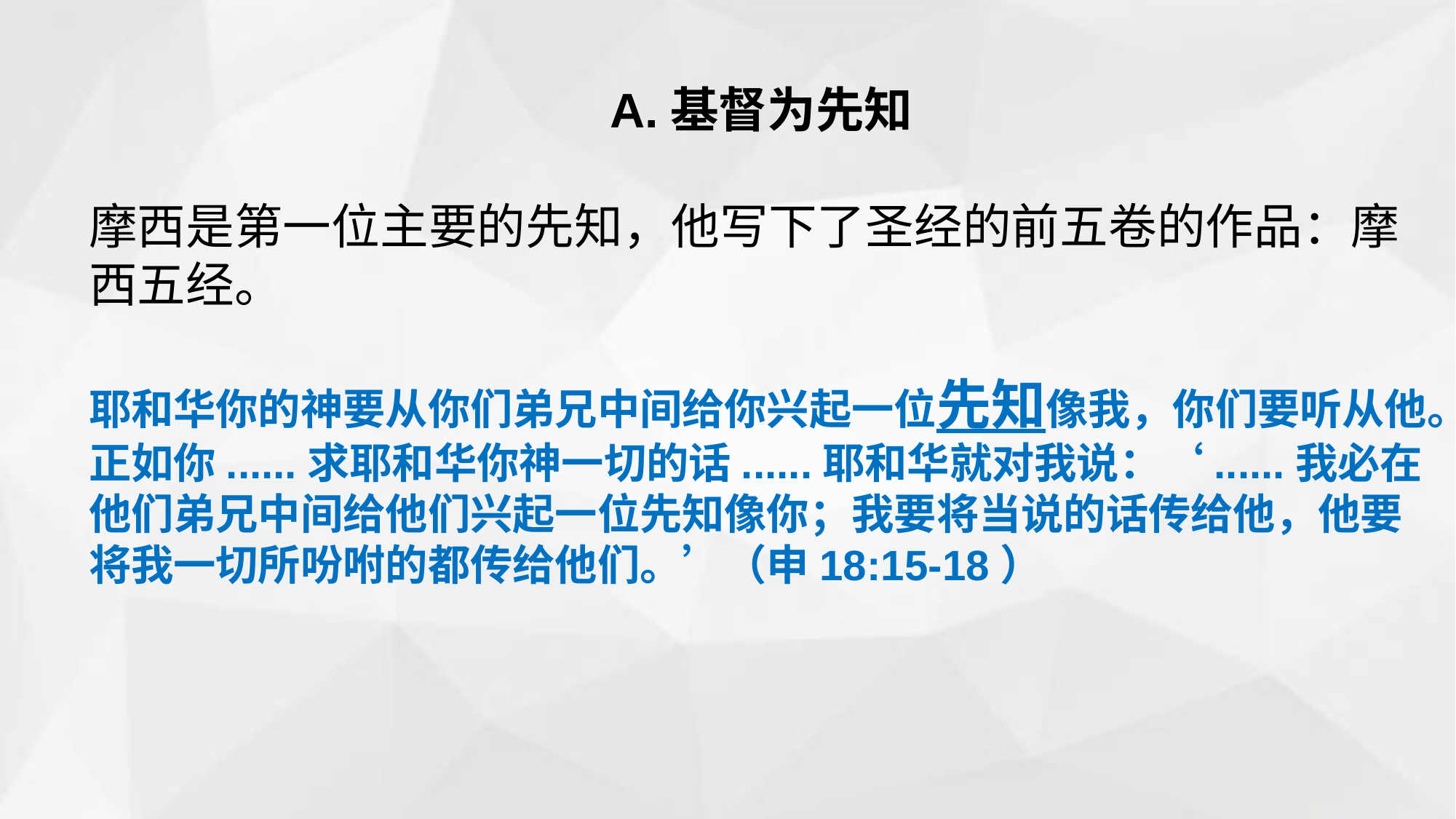

A.基督为先知

摩西是第一位主要的先知，他写下了圣经的前五卷的作品：摩西五经。

耶和华你的神要从你们弟兄中间给你兴起一位先知像我，你们要听从他。正如你......求耶和华你神一切的话......耶和华就对我说：‘......我必在他们弟兄中间给他们兴起一位先知像你；我要将当说的话传给他，他要将我一切所吩咐的都传给他们。’（申18:15-18）

8